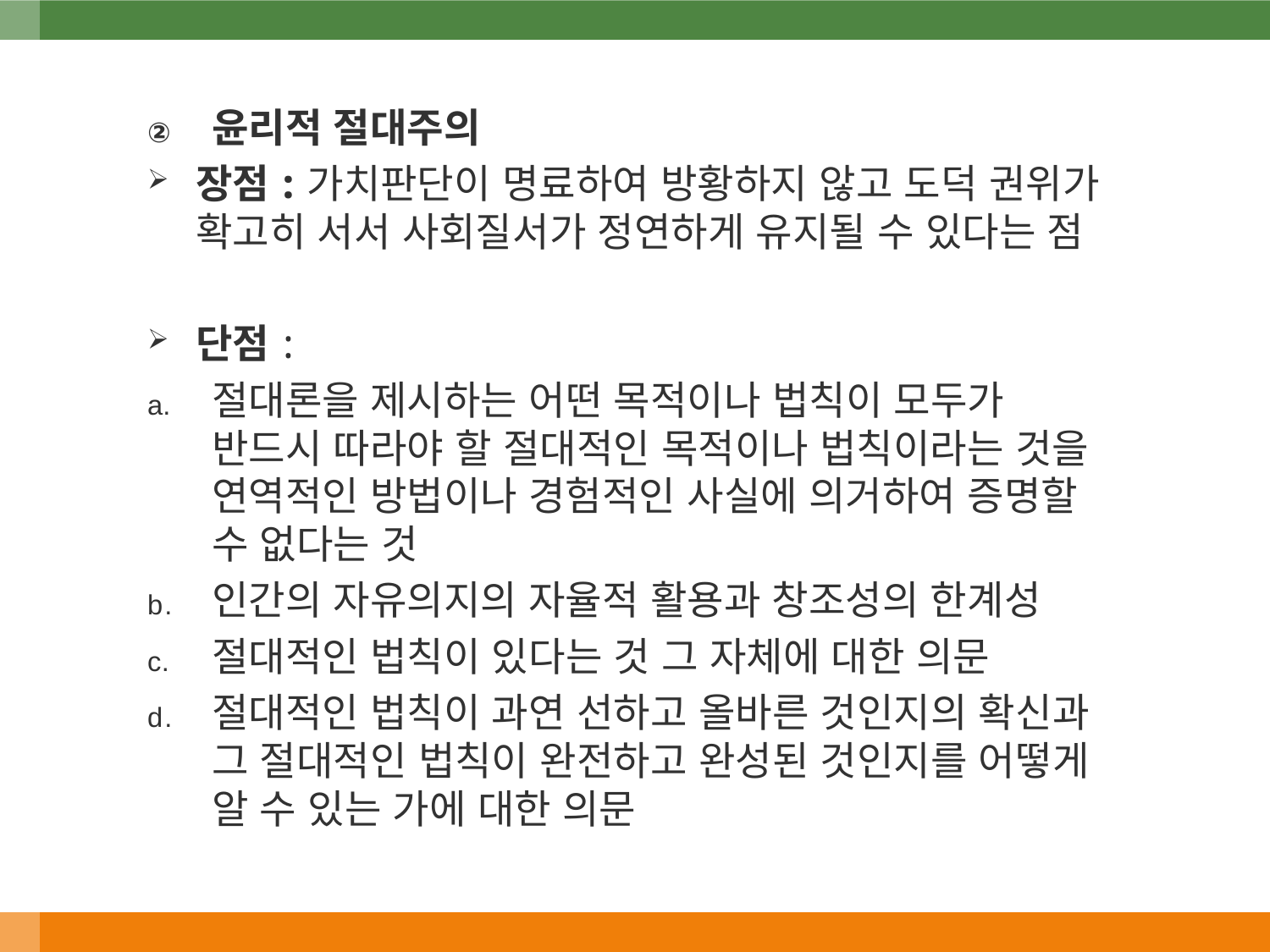

윤리적 절대주의
장점:가치판단이 명료하여 방황하지 않고 도덕 권위가 확고히 서서 사회질서가 정연하게 유지될 수 있다는 점

단점:
절대론을 제시하는 어떤 목적이나 법칙이 모두가 반드시 따라야 할 절대적인 목적이나 법칙이라는 것을 연역적인 방법이나 경험적인 사실에 의거하여 증명할 수 없다는 것
인간의 자유의지의 자율적 활용과 창조성의 한계성
절대적인 법칙이 있다는 것 그 자체에 대한 의문
절대적인 법칙이 과연 선하고 올바른 것인지의 확신과 그 절대적인 법칙이 완전하고 완성된 것인지를 어떻게 알 수 있는 가에 대한 의문